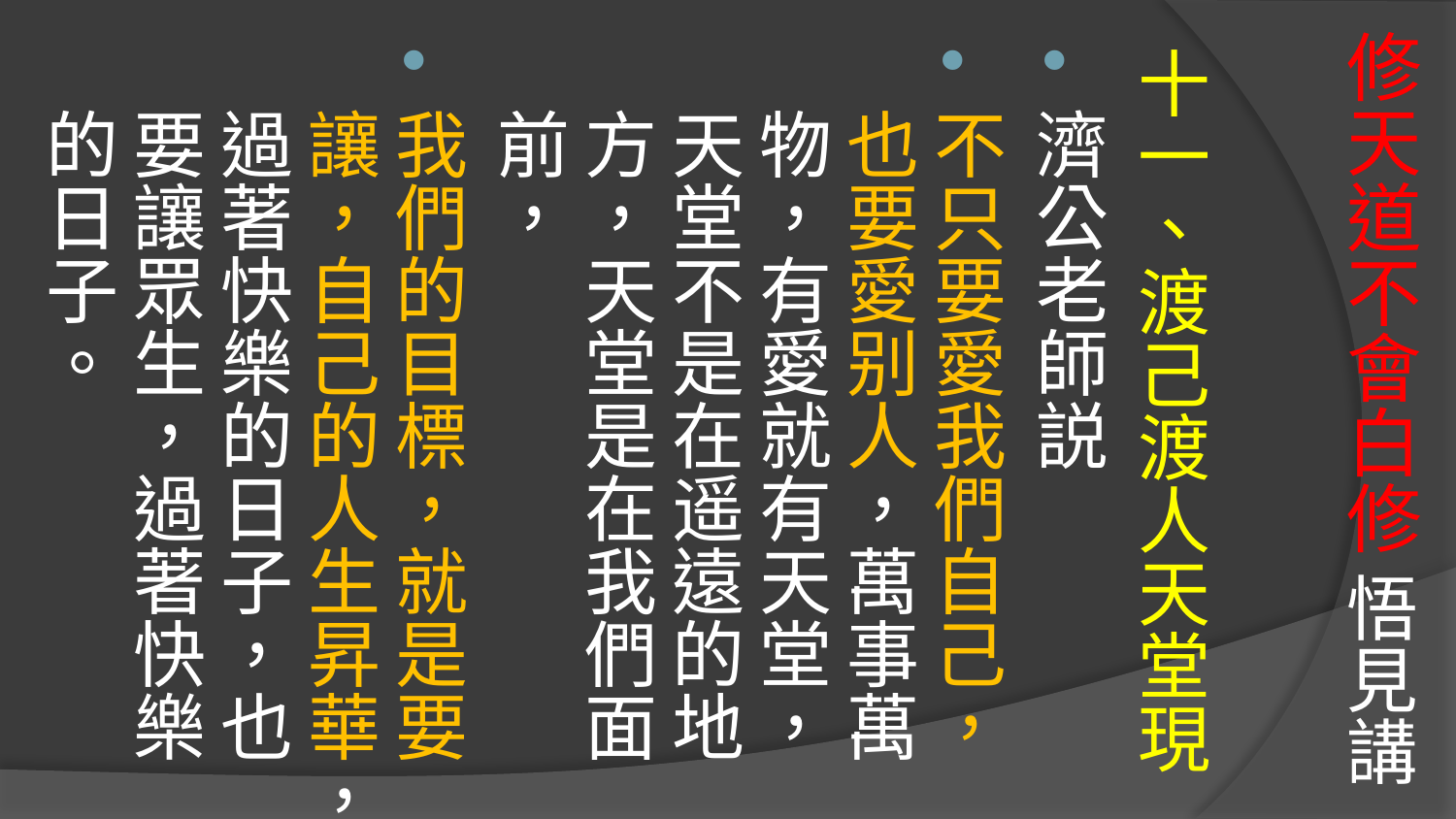

# 修天道不會白修 悟見講
十一、渡己渡人天堂現
濟公老師説
不只要愛我們自己，也要愛别人，萬事萬物，有愛就有天堂，天堂不是在遥遠的地方，天堂是在我們面前，
我們的目標，就是要讓，自己的人生昇華，過著快樂的日子，也要讓眾生，過著快樂的日子。